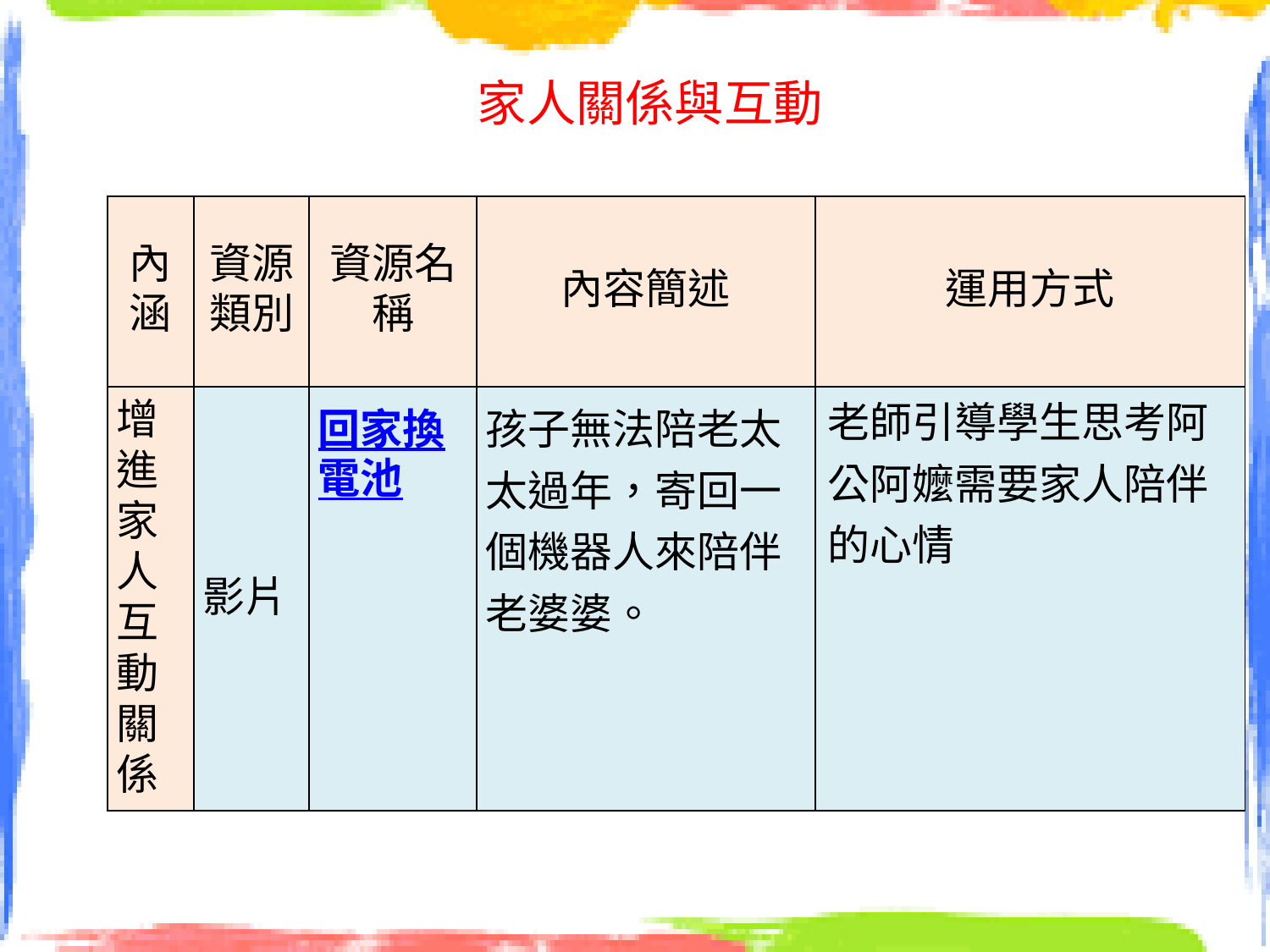

家人關係與互動
| 內涵 | 資源類別 | 資源名稱 | 內容簡述 | 運用方式 |
| --- | --- | --- | --- | --- |
| 增進家人互動關係 | 影片 | 回家換電池 | 孩子無法陪老太太過年，寄回一個機器人來陪伴老婆婆。 | 老師引導學生思考阿公阿嬤需要家人陪伴的心情 |